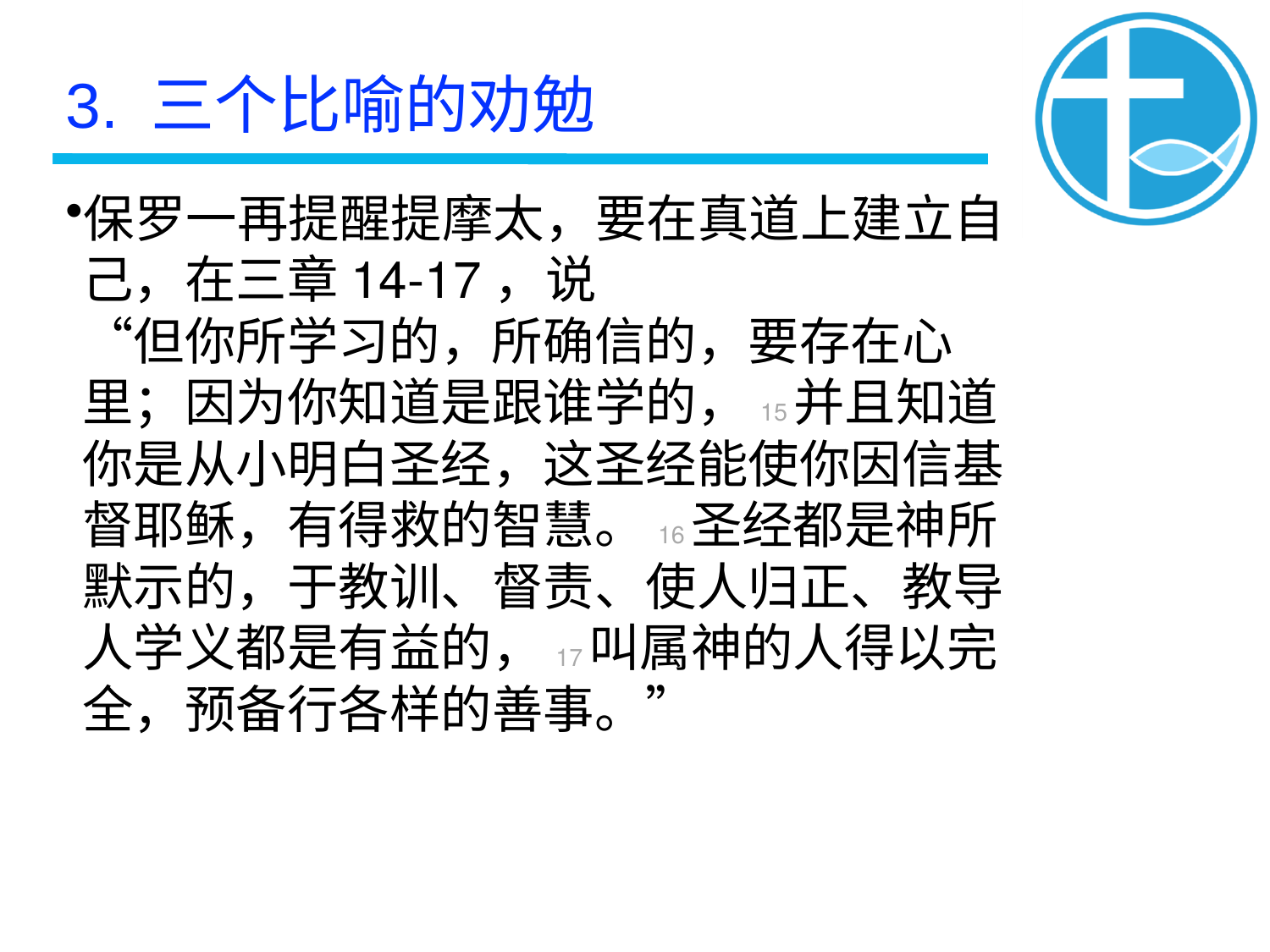

3. 三个比喻的劝勉
保罗一再提醒提摩太，要在真道上建立自己，在三章14-17，说
“但你所学习的，所确信的，要存在心里；因为你知道是跟谁学的，15并且知道你是从小明白圣经，这圣经能使你因信基督耶稣，有得救的智慧。16圣经都是神所默示的，于教训、督责、使人归正、教导人学义都是有益的，17叫属神的人得以完全，预备行各样的善事。”